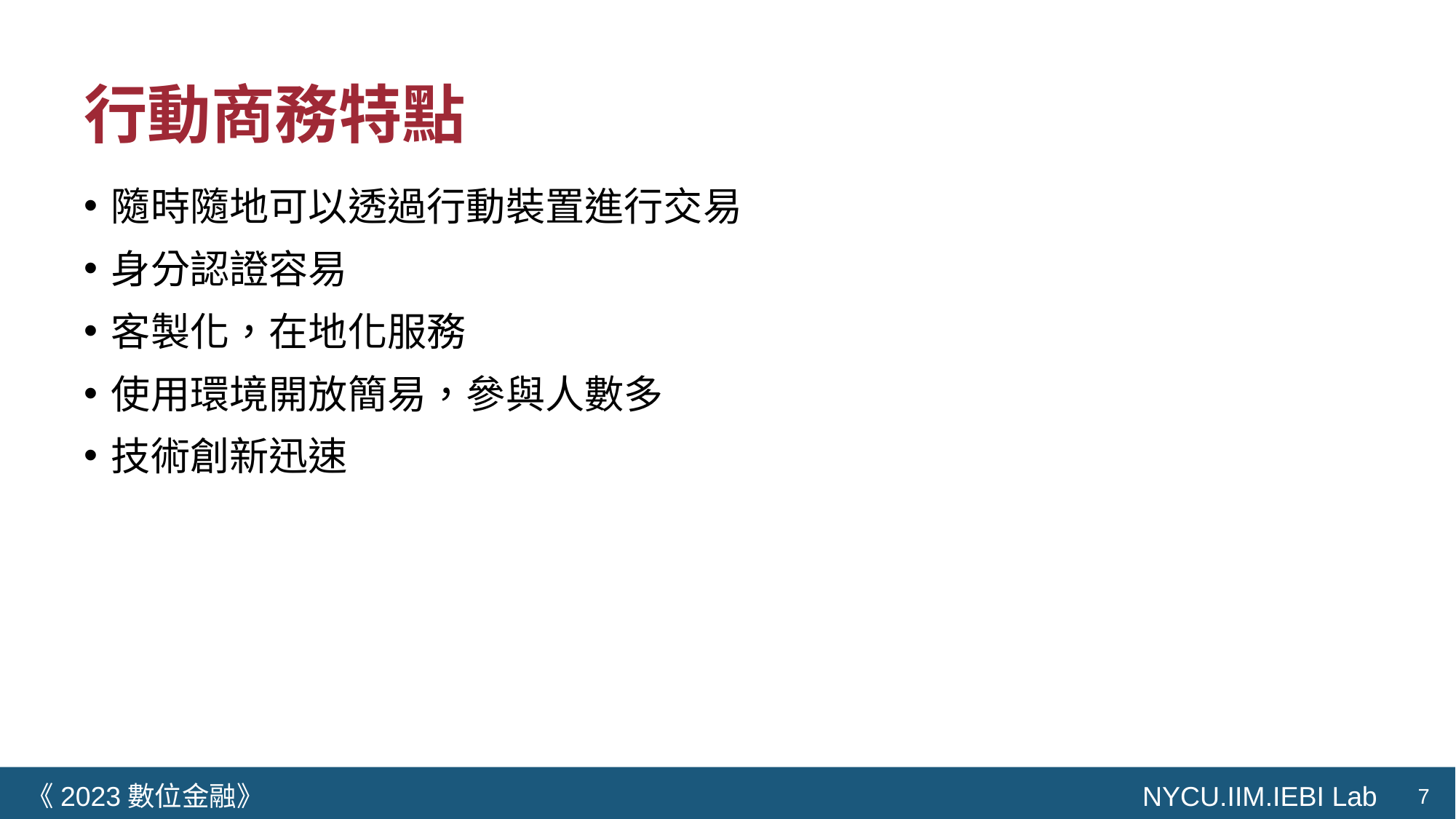

# 行動商務特點
隨時隨地可以透過行動裝置進行交易
身分認證容易
客製化，在地化服務
使用環境開放簡易，參與人數多
技術創新迅速
《2023數位金融》                                                                                                                                             NYCU.IIM.IEBI Lab
7